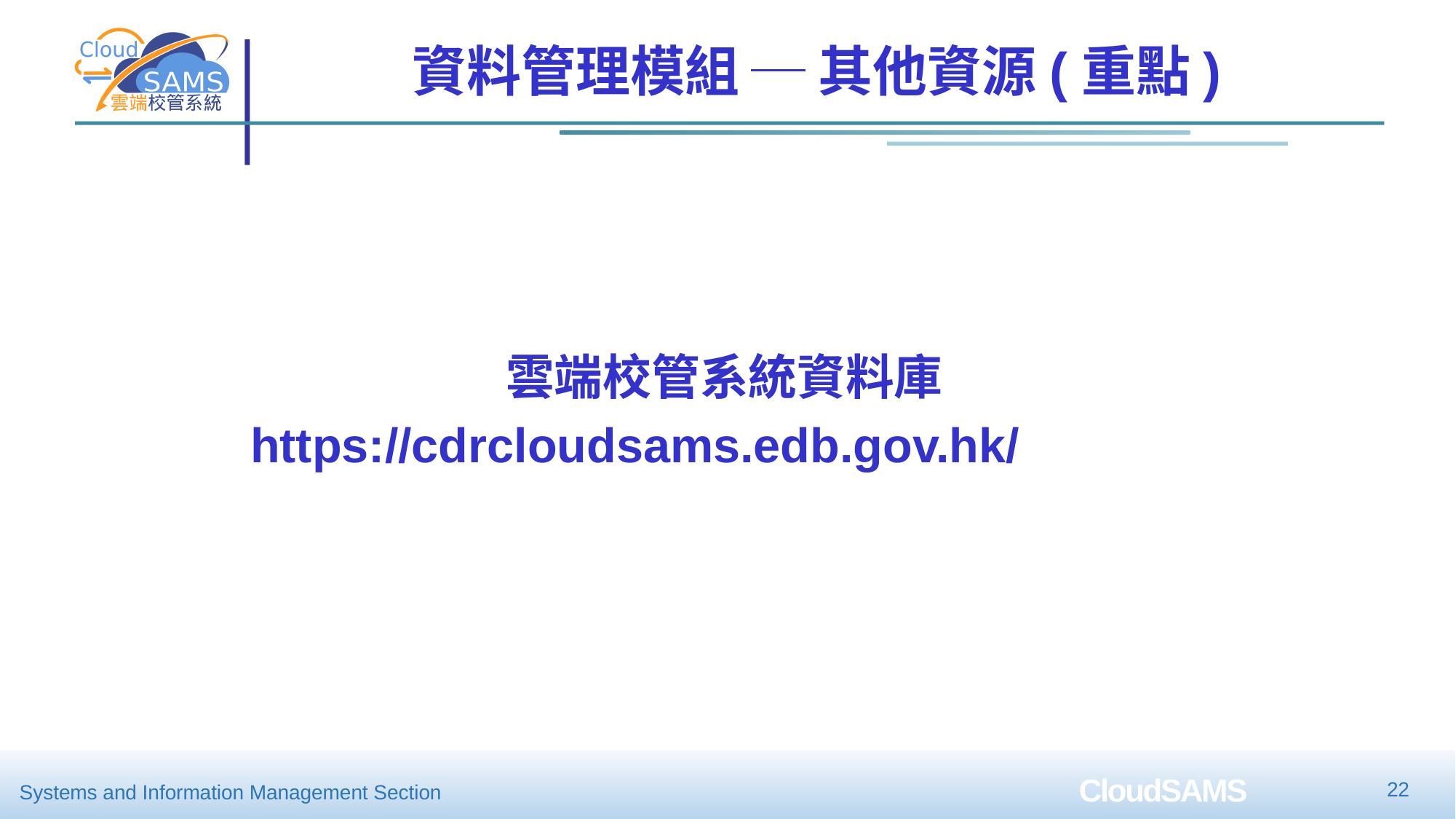

22
# 資料管理模組 ─ 其他資源(重點)
雲端校管系統資料庫
https://cdrcloudsams.edb.gov.hk/